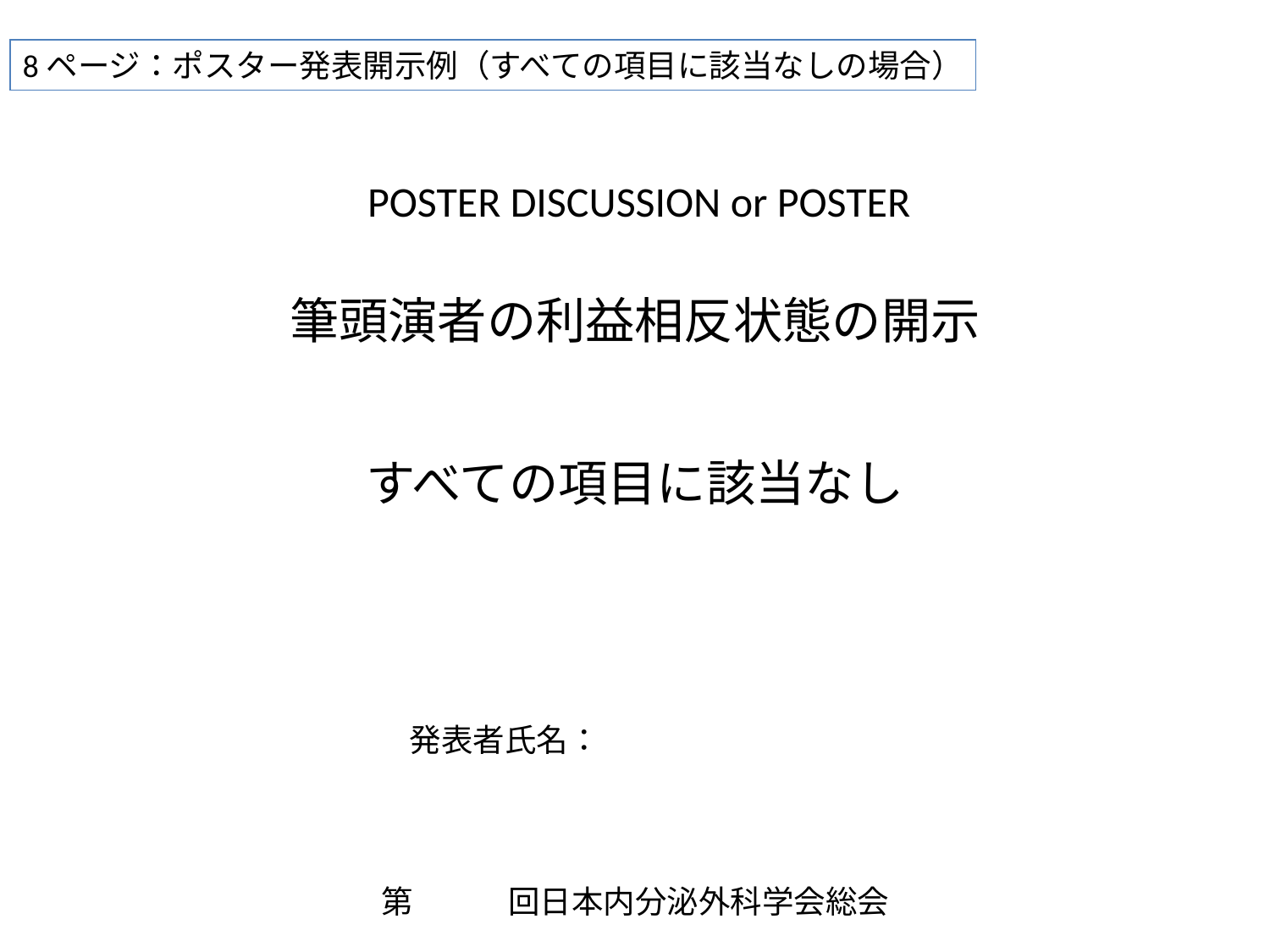

8ページ：ポスター発表開示例（すべての項目に該当なしの場合）
POSTER DISCUSSION or POSTER
筆頭演者の利益相反状態の開示
すべての項目に該当なし
発表者氏名：
第　　　回日本内分泌外科学会総会